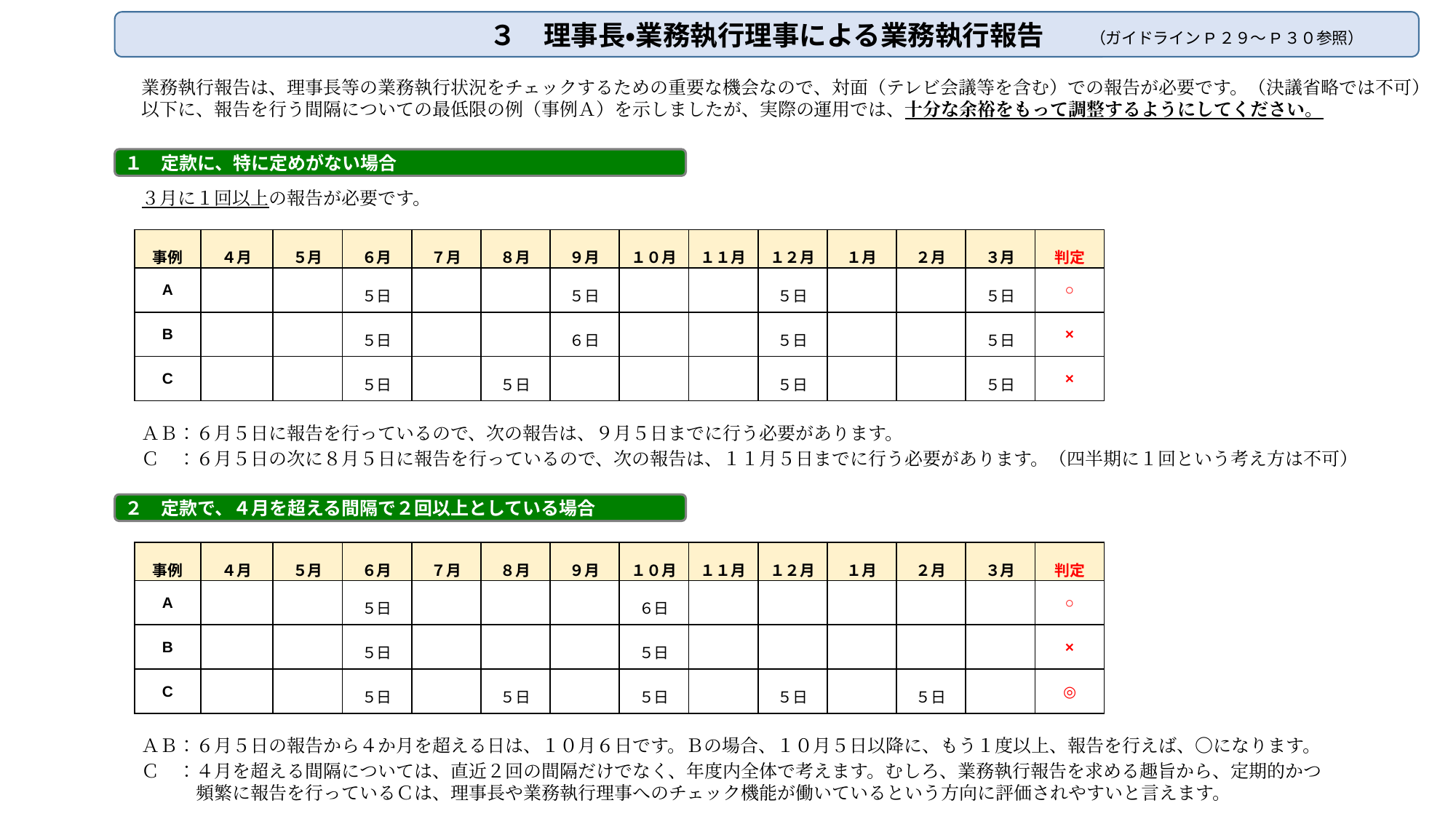

３　理事長・業務執行理事による業務執行報告
（ガイドラインP２９～P３０参照）
業務執行報告は、理事長等の業務執行状況をチェックするための重要な機会なので、対面（テレビ会議等を含む）での報告が必要です。（決議省略では不可）
以下に、報告を行う間隔についての最低限の例（事例Ａ）を示しましたが、実際の運用では、十分な余裕をもって調整するようにしてください。
１　定款に、特に定めがない場合
３月に１回以上の報告が必要です。
| 事例 | ４月 | ５月 | ６月 | ７月 | ８月 | ９月 | １０月 | １１月 | １２月 | １月 | ２月 | ３月 | 判定 |
| --- | --- | --- | --- | --- | --- | --- | --- | --- | --- | --- | --- | --- | --- |
| A |  |  | ５日 |  |  | ５日 |  |  | ５日 |  |  | ５日 | ○ |
| B |  |  | ５日 |  |  | ６日 |  |  | ５日 |  |  | ５日 | × |
| C |  |  | ５日 |  | ５日 |  |  |  | ５日 |  |  | ５日 | × |
ＡＢ：６月５日に報告を行っているので、次の報告は、９月５日までに行う必要があります。

Ｃ　：６月５日の次に８月５日に報告を行っているので、次の報告は、１１月５日までに行う必要があります。（四半期に１回という考え方は不可）
２　定款で、４月を超える間隔で２回以上としている場合
| 事例 | ４月 | ５月 | ６月 | ７月 | ８月 | ９月 | １０月 | １１月 | １２月 | １月 | ２月 | ３月 | 判定 |
| --- | --- | --- | --- | --- | --- | --- | --- | --- | --- | --- | --- | --- | --- |
| A |  |  | ５日 |  |  |  | ６日 |  |  |  |  |  | ○ |
| B |  |  | ５日 |  |  |  | ５日 |  |  |  |  |  | × |
| C |  |  | ５日 |  | ５日 |  | ５日 |  | ５日 |  | ５日 |  | ◎ |
ＡＢ：６月５日の報告から４か月を超える日は、１０月６日です。Ｂの場合、１０月５日以降に、もう１度以上、報告を行えば、〇になります。

Ｃ　：４月を超える間隔については、直近２回の間隔だけでなく、年度内全体で考えます。むしろ、業務執行報告を求める趣旨から、定期的かつ
　　　頻繁に報告を行っているＣは、理事長や業務執行理事へのチェック機能が働いているという方向に評価されやすいと言えます。